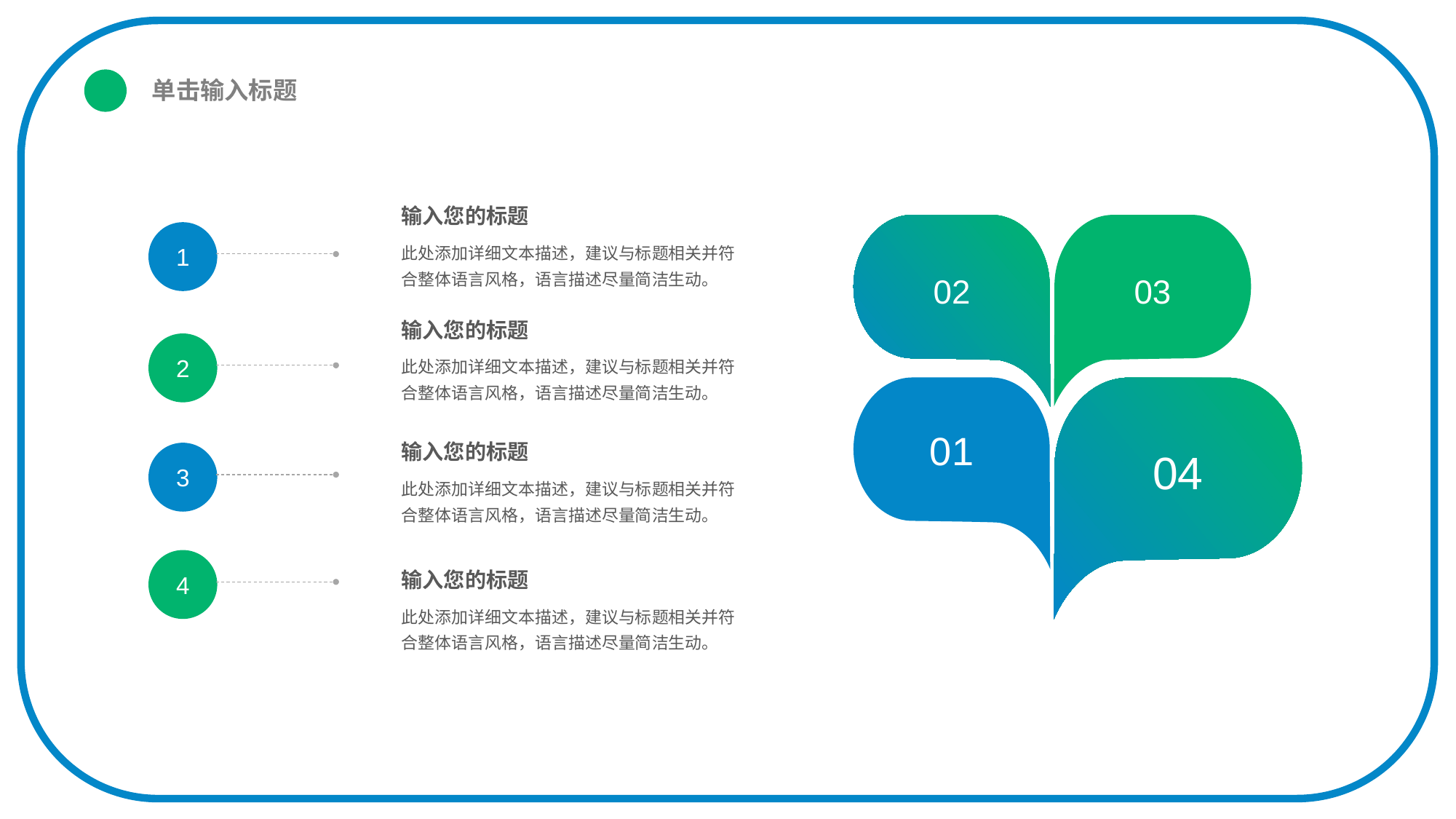

单击输入标题
输入您的标题
此处添加详细文本描述，建议与标题相关并符合整体语言风格，语言描述尽量简洁生动。
02

03

01

04

1
输入您的标题
此处添加详细文本描述，建议与标题相关并符合整体语言风格，语言描述尽量简洁生动。
2
输入您的标题
此处添加详细文本描述，建议与标题相关并符合整体语言风格，语言描述尽量简洁生动。
3
4
输入您的标题
此处添加详细文本描述，建议与标题相关并符合整体语言风格，语言描述尽量简洁生动。